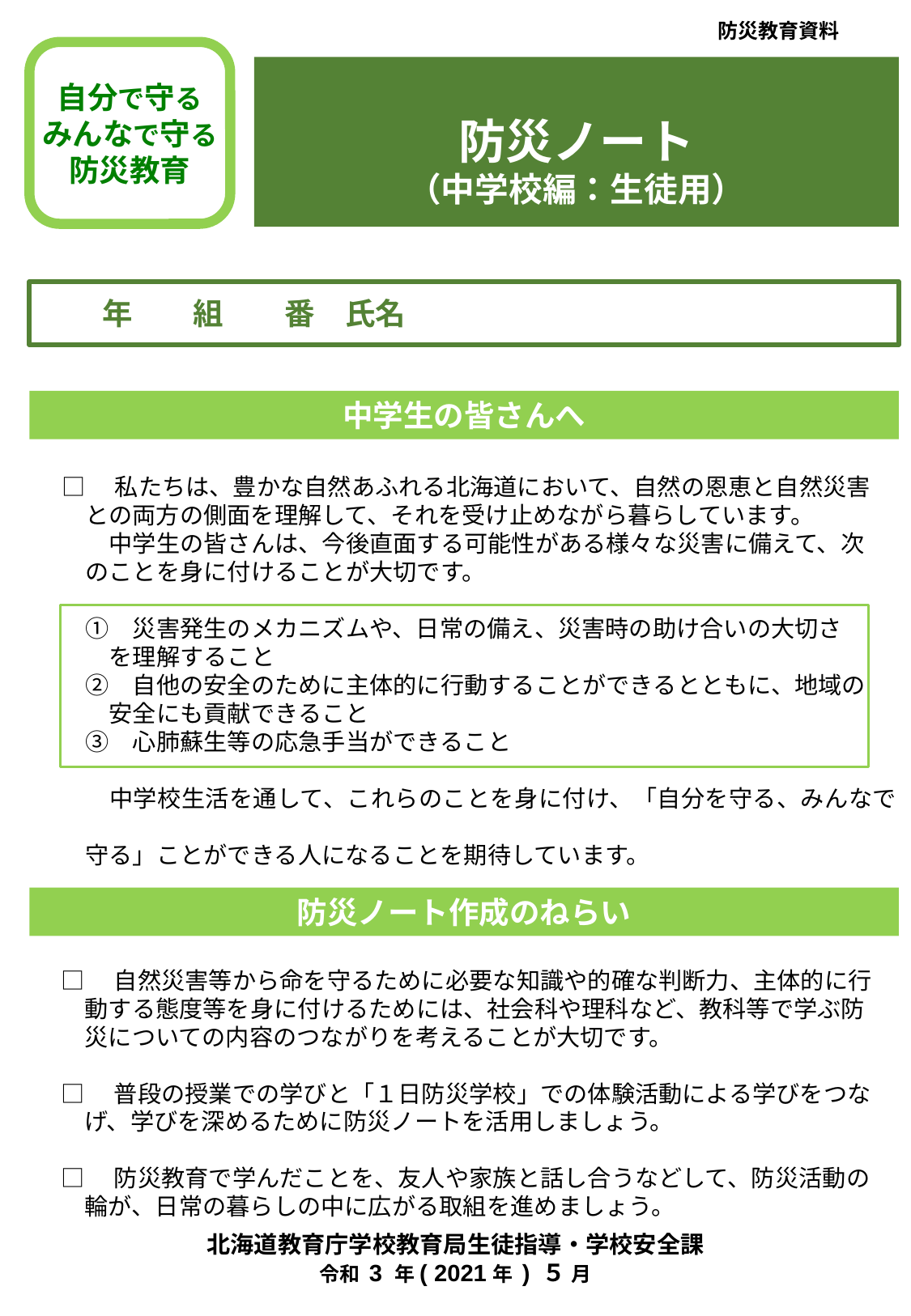

防災教育資料

自分で守る
みんなで守る
防災教育

防災ノート
（中学校編：生徒用）
　　年　　組　　番　氏名
中学生の皆さんへ
□　私たちは、豊かな自然あふれる北海道において、自然の恩恵と自然災害
　との両方の側面を理解して、それを受け止めながら暮らしています。
　　中学生の皆さんは、今後直面する可能性がある様々な災害に備えて、次
　のことを身に付けることが大切です。

　①　災害発生のメカニズムや、日常の備え、災害時の助け合いの大切さ
　　を理解すること
　②　自他の安全のために主体的に行動することができるとともに、地域の
　　安全にも貢献できること
　③　心肺蘇生等の応急手当ができること

　　中学校生活を通して、これらのことを身に付け、「自分を守る、みんなで
　守る」ことができる人になることを期待しています。

防災ノート作成のねらい
□　自然災害等から命を守るために必要な知識や的確な判断力、主体的に行
　動する態度等を身に付けるためには、社会科や理科など、教科等で学ぶ防
　災についての内容のつながりを考えることが大切です。

□　普段の授業での学びと「１日防災学校」での体験活動による学びをつな
　げ、学びを深めるために防災ノートを活用しましょう。

□　防災教育で学んだことを、友人や家族と話し合うなどして、防災活動の
　輪が、日常の暮らしの中に広がる取組を進めましょう。
北海道教育庁学校教育局生徒指導・学校安全課
令和 3 年( 2021年 ) ５ 月